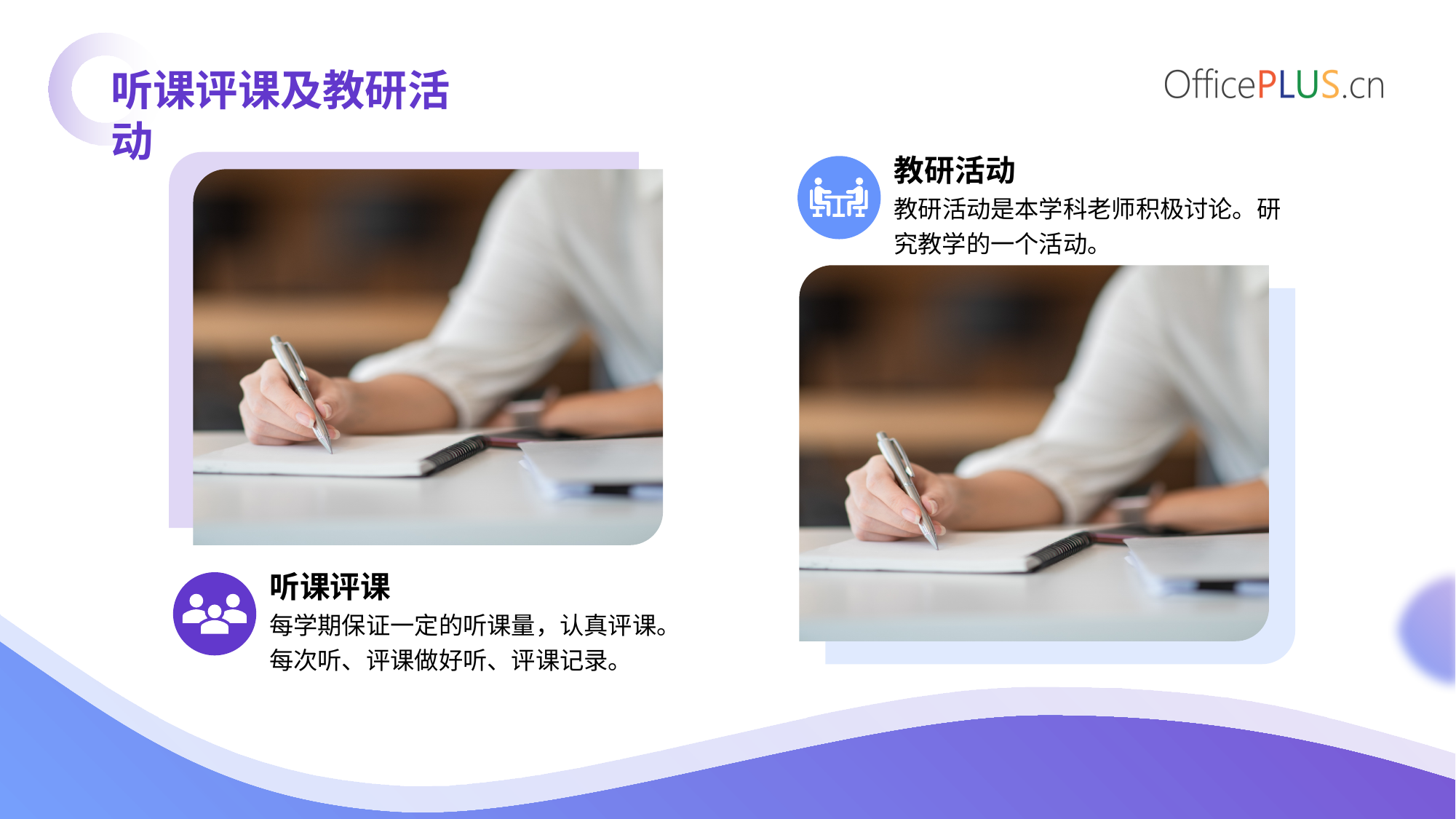

听课评课及教研活动
教研活动

教研活动是本学科老师积极讨论。研究教学的一个活动。

听课评课

每学期保证一定的听课量，认真评课。每次听、评课做好听、评课记录。